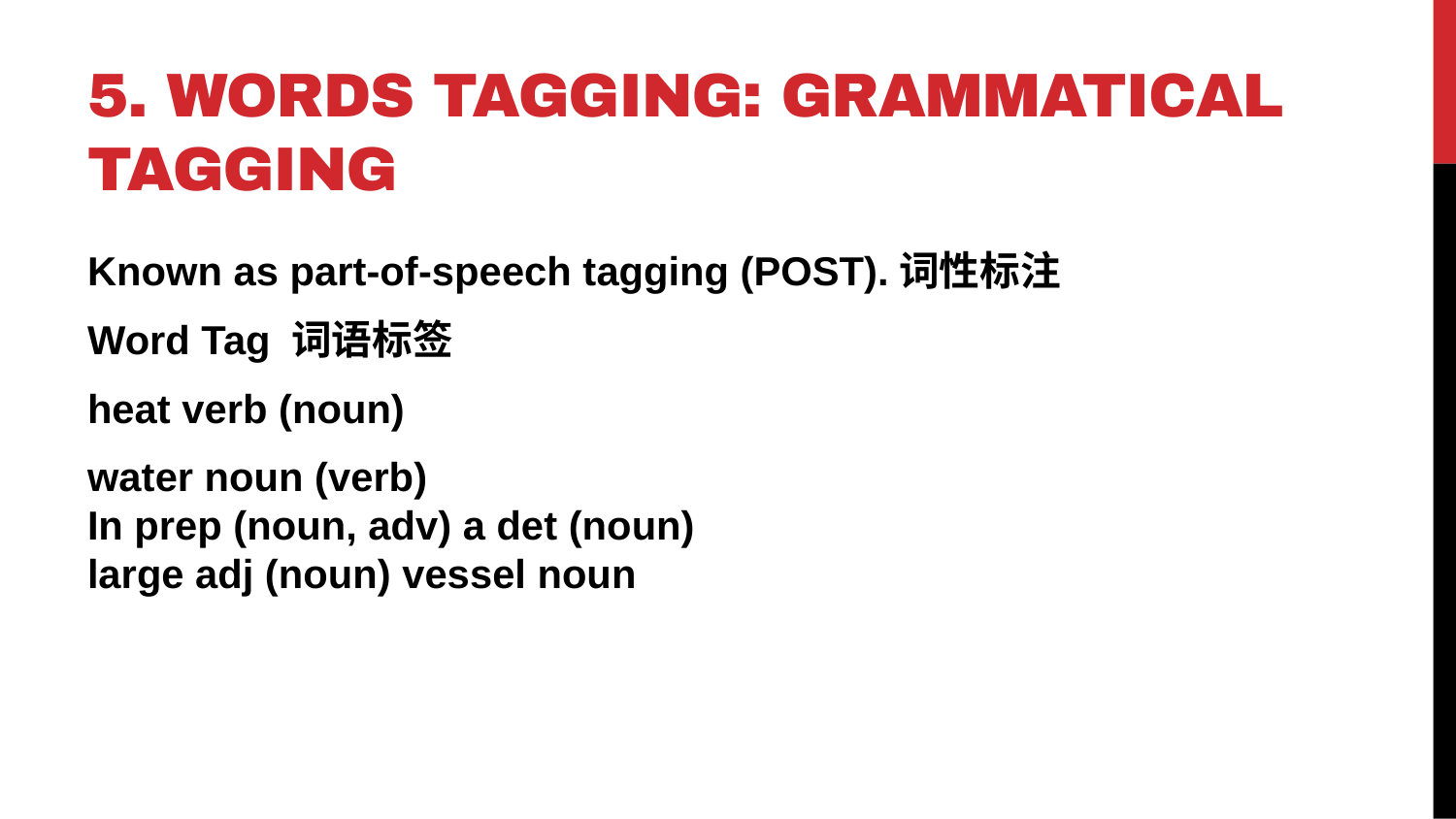

# 5. Words Tagging: Grammatical Tagging
Known as part-of-speech tagging (POST).词性标注
Word Tag 词语标签
heat verb (noun)
water noun (verb)
In prep (noun, adv) a det (noun)
large adj (noun) vessel noun